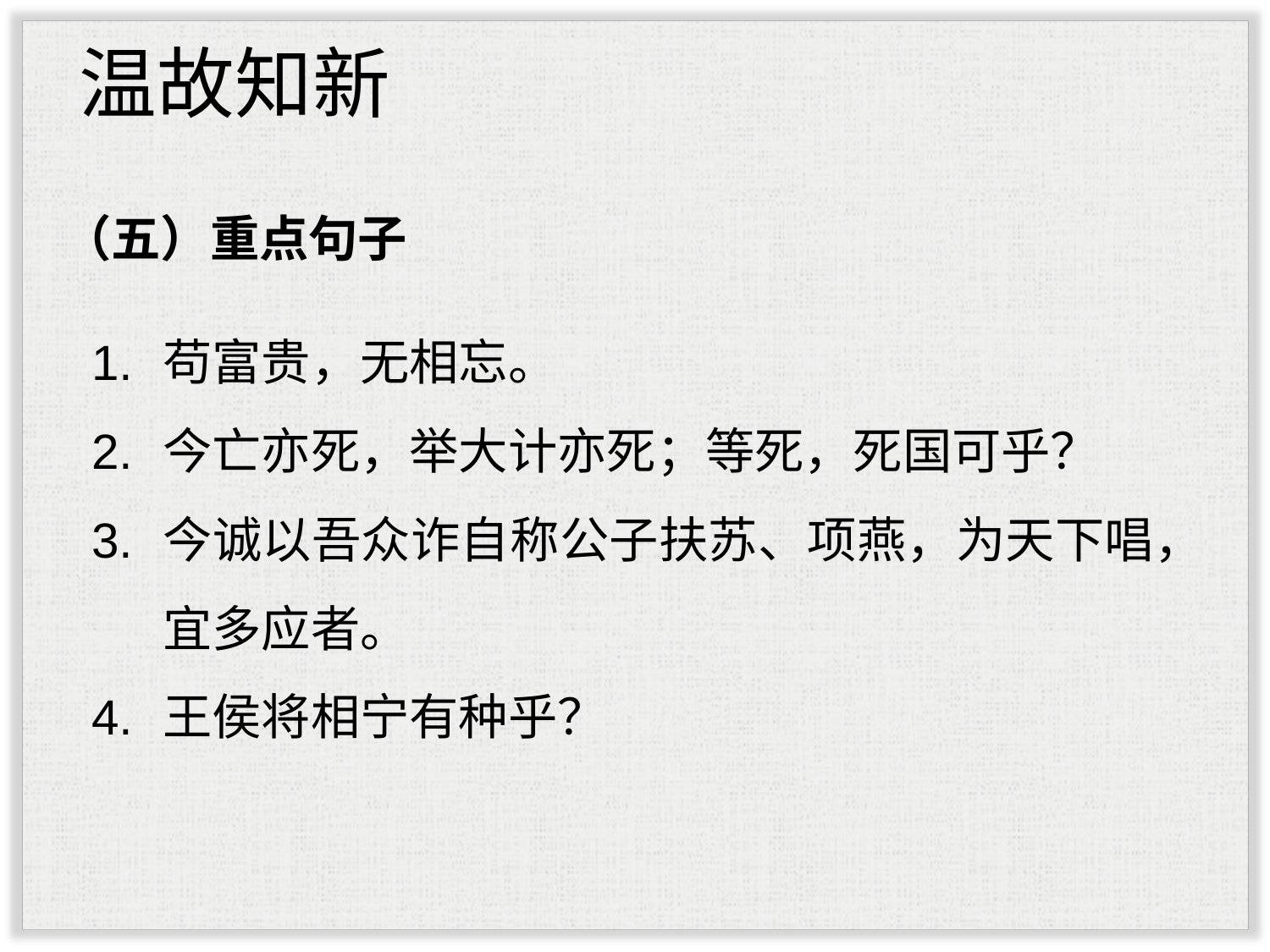

温故知新
（五）重点句子
苟富贵，无相忘。
今亡亦死，举大计亦死；等死，死国可乎？
今诚以吾众诈自称公子扶苏、项燕，为天下唱，宜多应者。
王侯将相宁有种乎？